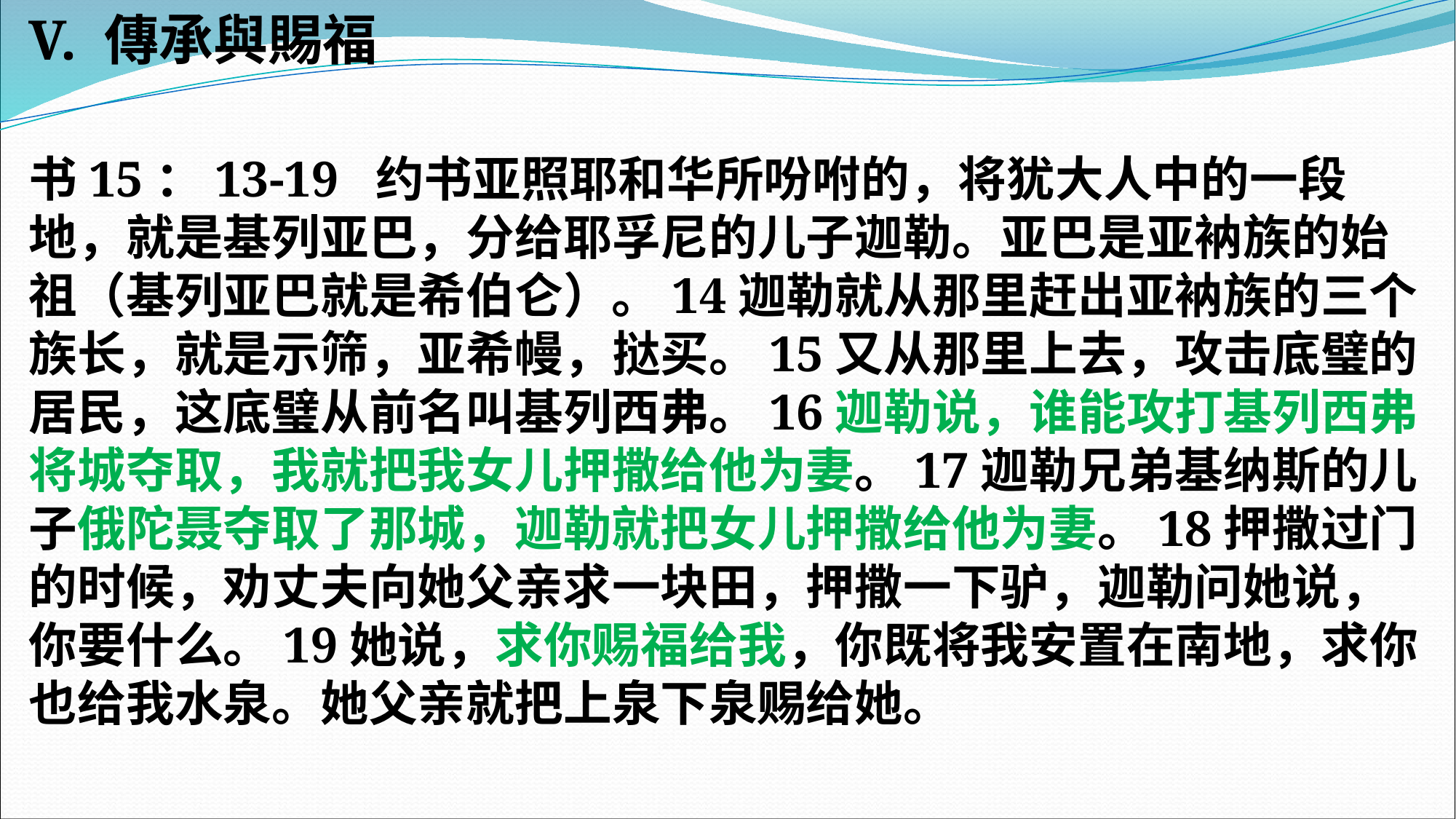

V. 傳承與賜福

书15：13-19  约书亚照耶和华所吩咐的，将犹大人中的一段地，就是基列亚巴，分给耶孚尼的儿子迦勒。亚巴是亚衲族的始祖（基列亚巴就是希伯仑）。14迦勒就从那里赶出亚衲族的三个族长，就是示筛，亚希幔，挞买。15又从那里上去，攻击底璧的居民，这底璧从前名叫基列西弗。16迦勒说，谁能攻打基列西弗将城夺取，我就把我女儿押撒给他为妻。17迦勒兄弟基纳斯的儿子俄陀聂夺取了那城，迦勒就把女儿押撒给他为妻。18押撒过门的时候，劝丈夫向她父亲求一块田，押撒一下驴，迦勒问她说，你要什么。19她说，求你赐福给我，你既将我安置在南地，求你也给我水泉。她父亲就把上泉下泉赐给她。

#